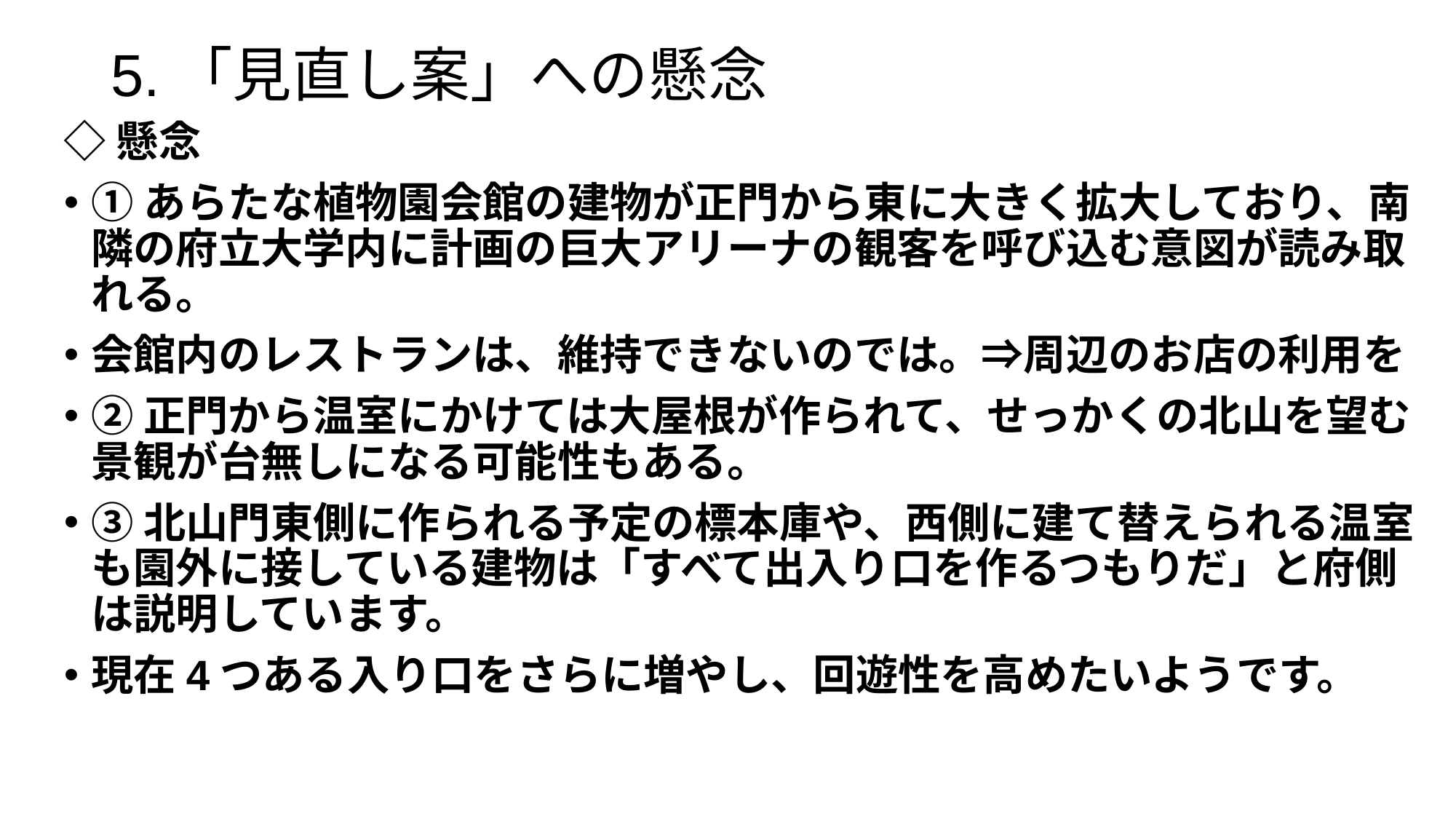

# 5.「見直し案」への懸念
◇懸念
①あらたな植物園会館の建物が正門から東に大きく拡大しており、南隣の府立大学内に計画の巨大アリーナの観客を呼び込む意図が読み取れる。
会館内のレストランは、維持できないのでは。⇒周辺のお店の利用を
②正門から温室にかけては大屋根が作られて、せっかくの北山を望む景観が台無しになる可能性もある。
③北山門東側に作られる予定の標本庫や、西側に建て替えられる温室も園外に接している建物は「すべて出入り口を作るつもりだ」と府側は説明しています。
現在4つある入り口をさらに増やし、回遊性を高めたいようです。